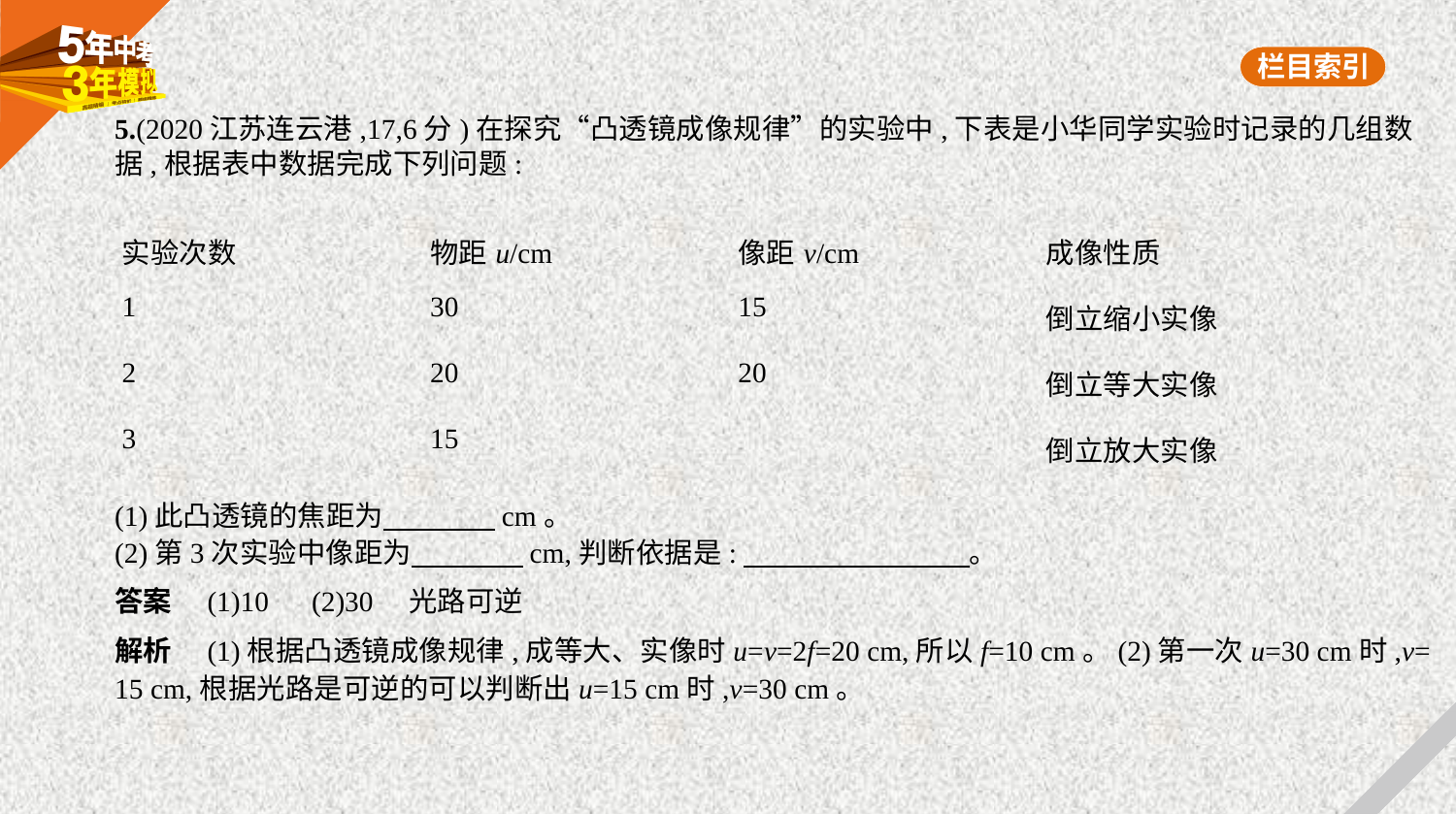

5.(2020江苏连云港,17,6分)在探究“凸透镜成像规律”的实验中,下表是小华同学实验时记录的几组数
据,根据表中数据完成下列问题:
| 实验次数 | 物距u/cm | 像距v/cm | 成像性质 |
| --- | --- | --- | --- |
| 1 | 30 | 15 | 倒立缩小实像 |
| 2 | 20 | 20 | 倒立等大实像 |
| 3 | 15 |  | 倒立放大实像 |
(1)此凸透镜的焦距为　　　    cm。
(2)第3次实验中像距为　　　    cm,判断依据是:　　　　　　　    。
答案　(1)10　(2)30　光路可逆
解析　(1)根据凸透镜成像规律,成等大、实像时u=v=2f=20 cm,所以f=10 cm。(2)第一次u=30 cm时,v=
15 cm,根据光路是可逆的可以判断出u=15 cm时,v=30 cm。